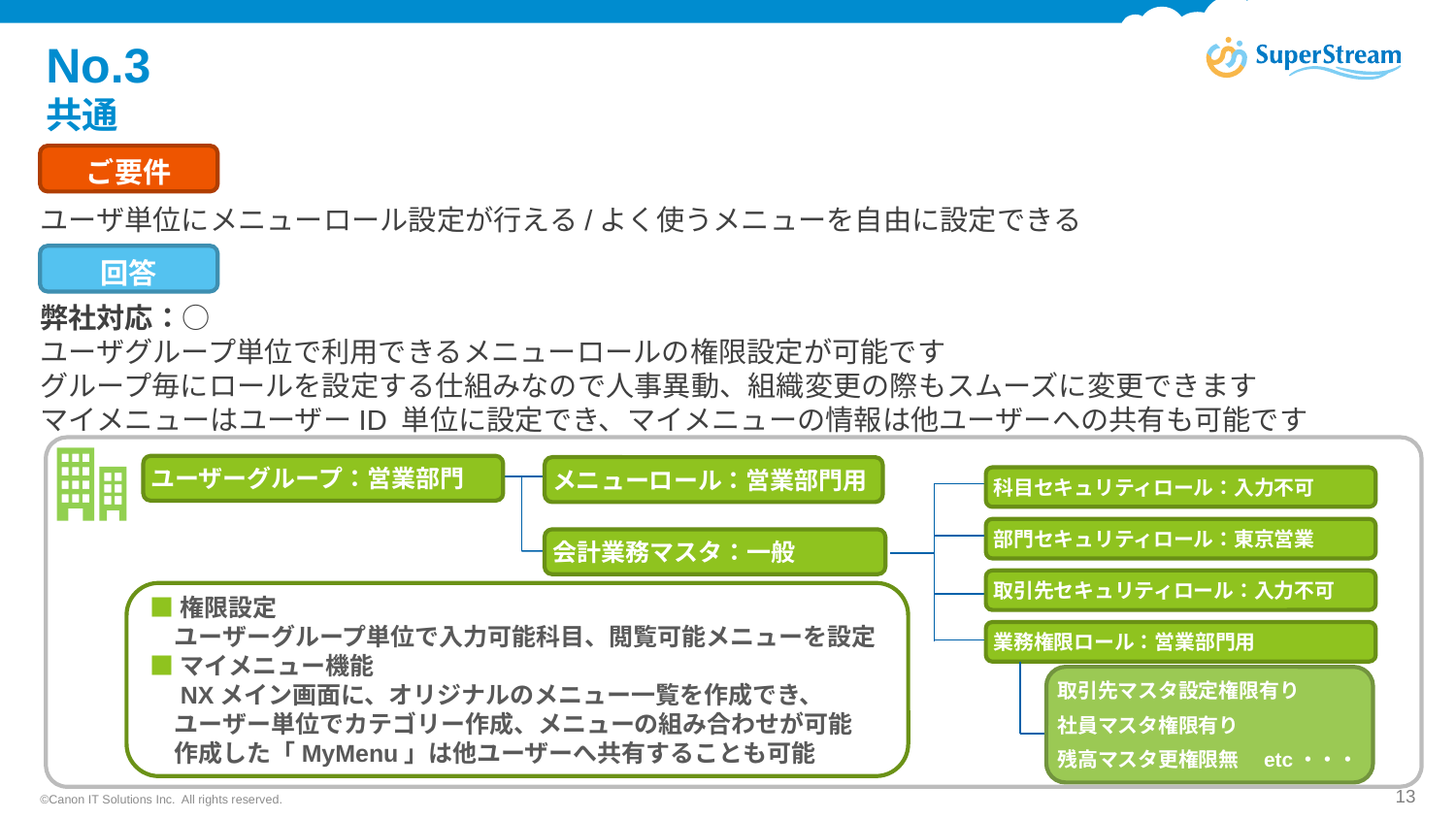

# No.3 共通
ご要件
ユーザ単位にメニューロール設定が行える/よく使うメニューを自由に設定できる
回答
弊社対応：○
ユーザグループ単位で利用できるメニューロールの権限設定が可能です
グループ毎にロールを設定する仕組みなので人事異動、組織変更の際もスムーズに変更できます
マイメニューはユーザーID 単位に設定でき、マイメニューの情報は他ユーザーへの共有も可能です

ユーザーグループ：営業部門
メニューロール：営業部門用
科目セキュリティロール：入力不可
部門セキュリティロール：東京営業
会計業務マスタ：一般
取引先セキュリティロール：入力不可
■権限設定
　ユーザーグループ単位で入力可能科目、閲覧可能メニューを設定
■マイメニュー機能
　NXメイン画面に、オリジナルのメニュー一覧を作成でき、
　ユーザー単位でカテゴリー作成、メニューの組み合わせが可能
　作成した「MyMenu」は他ユーザーへ共有することも可能
業務権限ロール：営業部門用
取引先マスタ設定権限有り
社員マスタ権限有り
残高マスタ更権限無　etc・・・
©Canon IT Solutions Inc.  All rights reserved.
13